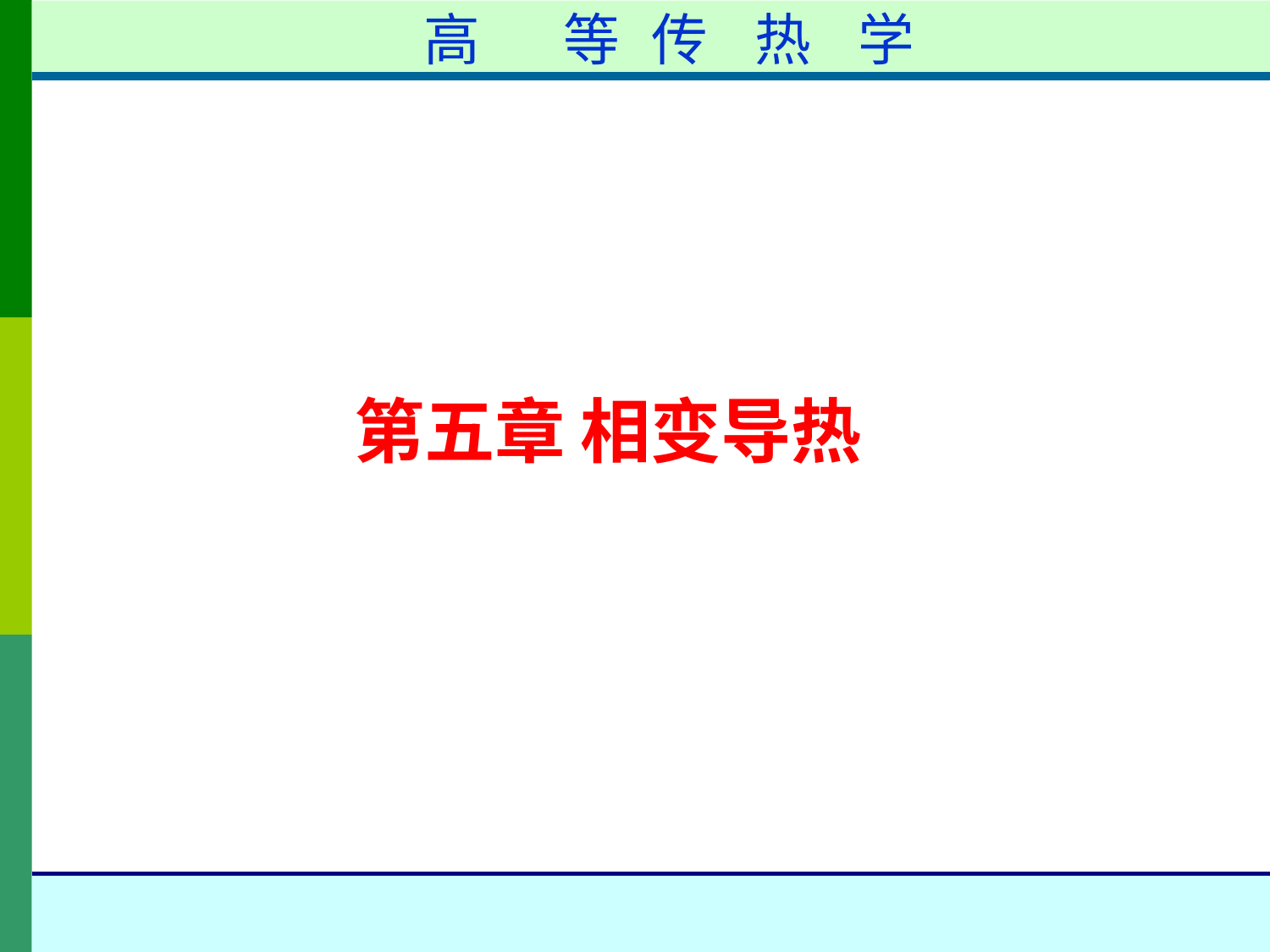

高	等	传	热	学

第五章 相变导热